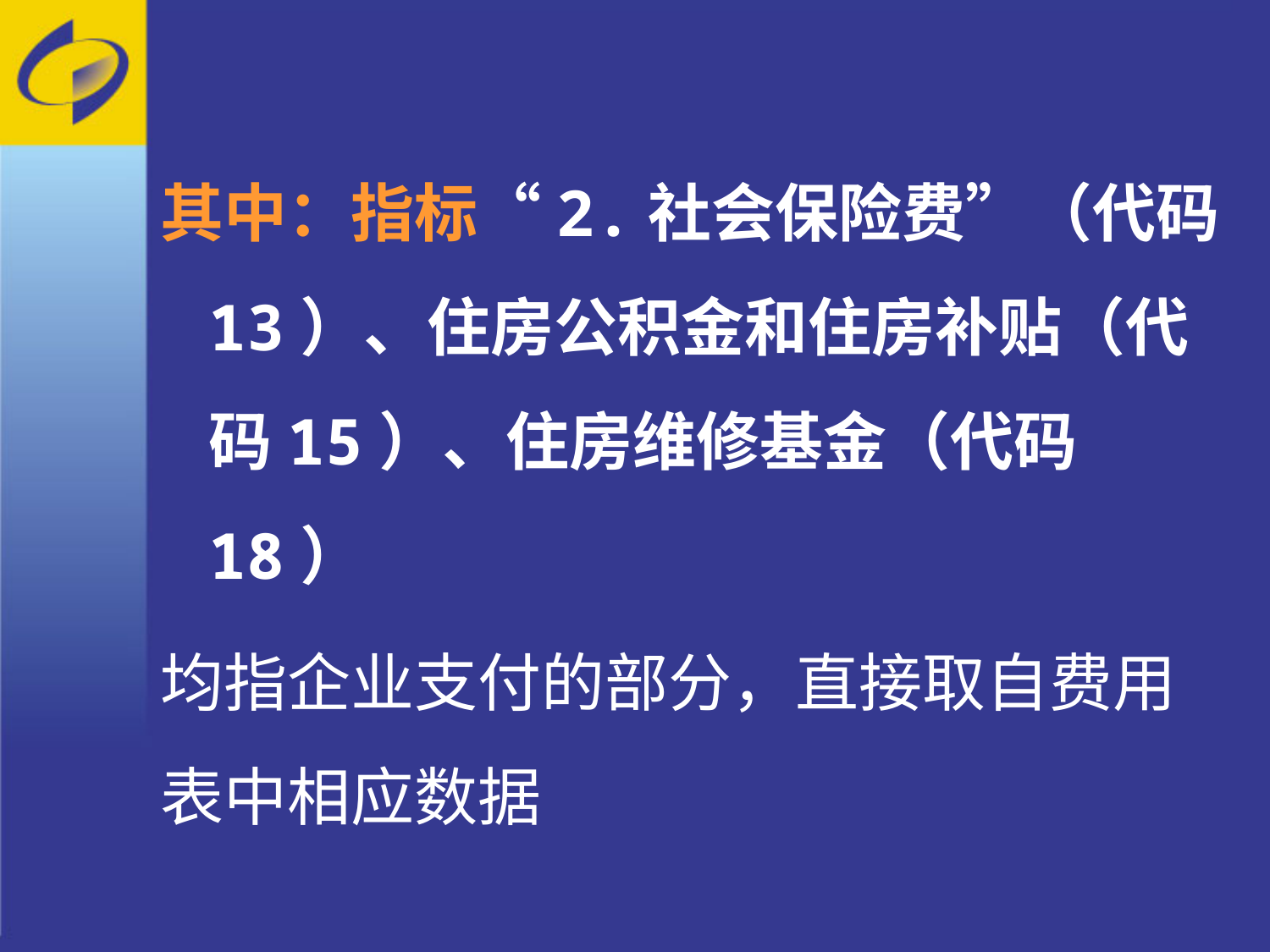

其中：指标“2.社会保险费”（代码13）、住房公积金和住房补贴（代码15）、住房维修基金（代码18）
均指企业支付的部分，直接取自费用表中相应数据